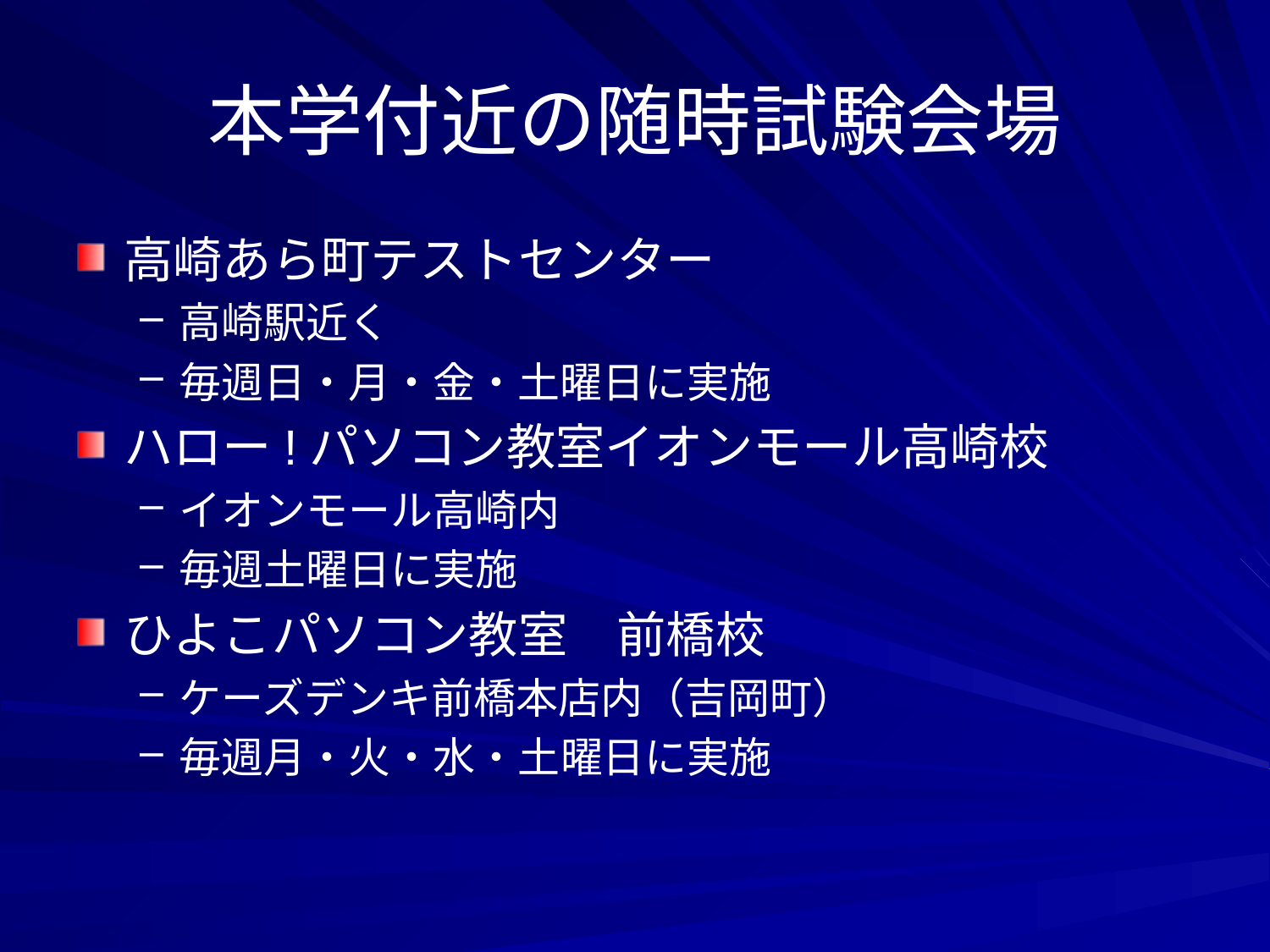

# 本学付近の随時試験会場
高崎あら町テストセンター
高崎駅近く
毎週日・月・金・土曜日に実施
ハロー!パソコン教室イオンモール高崎校
イオンモール高崎内
毎週土曜日に実施
ひよこパソコン教室　前橋校
ケーズデンキ前橋本店内（吉岡町）
毎週月・火・水・土曜日に実施